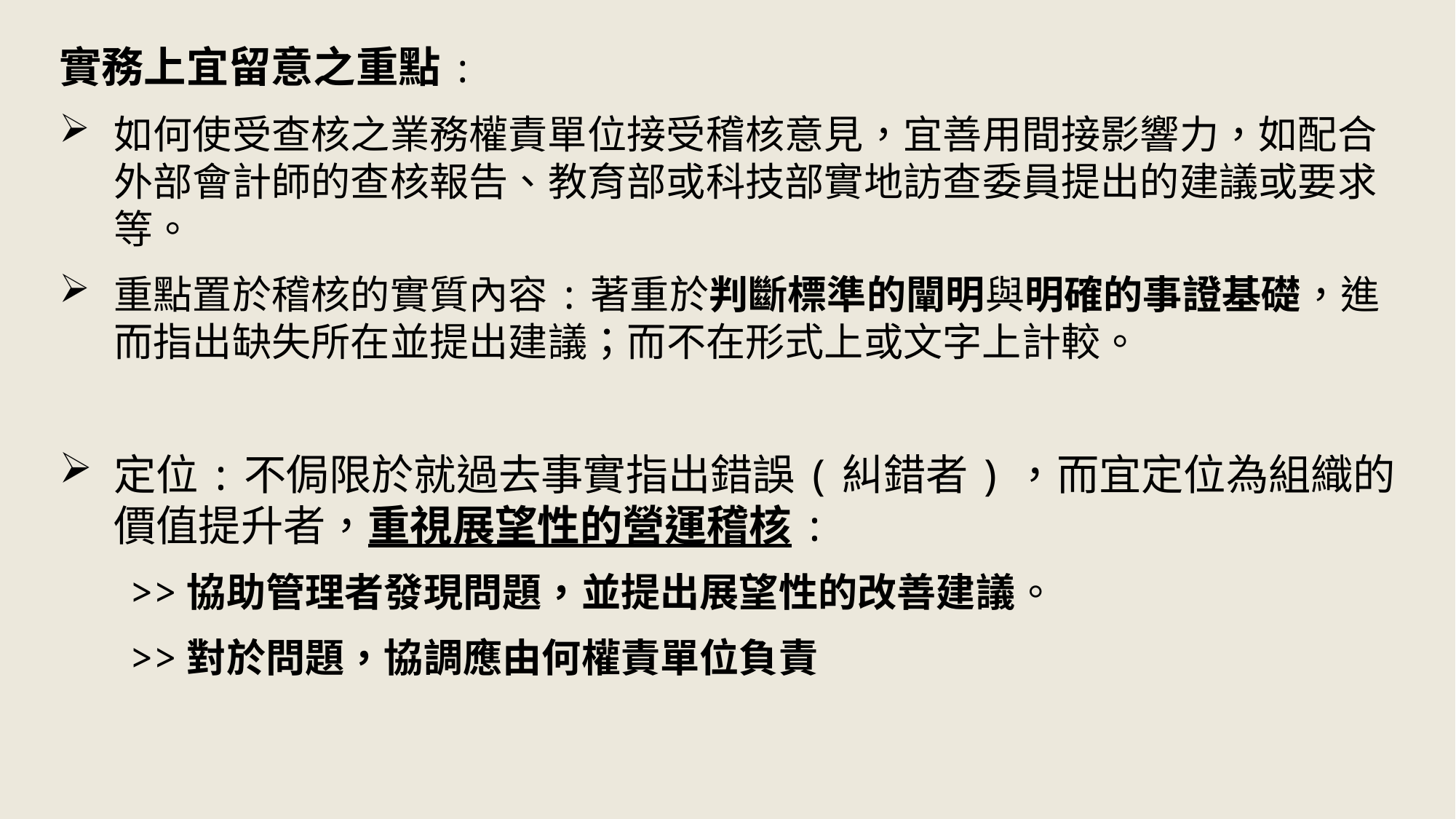

實務上宜留意之重點:
如何使受查核之業務權責單位接受稽核意見，宜善用間接影響力，如配合外部會計師的查核報告、教育部或科技部實地訪查委員提出的建議或要求等。
重點置於稽核的實質內容:著重於判斷標準的闡明與明確的事證基礎，進而指出缺失所在並提出建議；而不在形式上或文字上計較。

定位:不侷限於就過去事實指出錯誤(糾錯者)，而宜定位為組織的價值提升者，重視展望性的營運稽核:
   >>協助管理者發現問題，並提出展望性的改善建議。
   >>對於問題，協調應由何權責單位負責